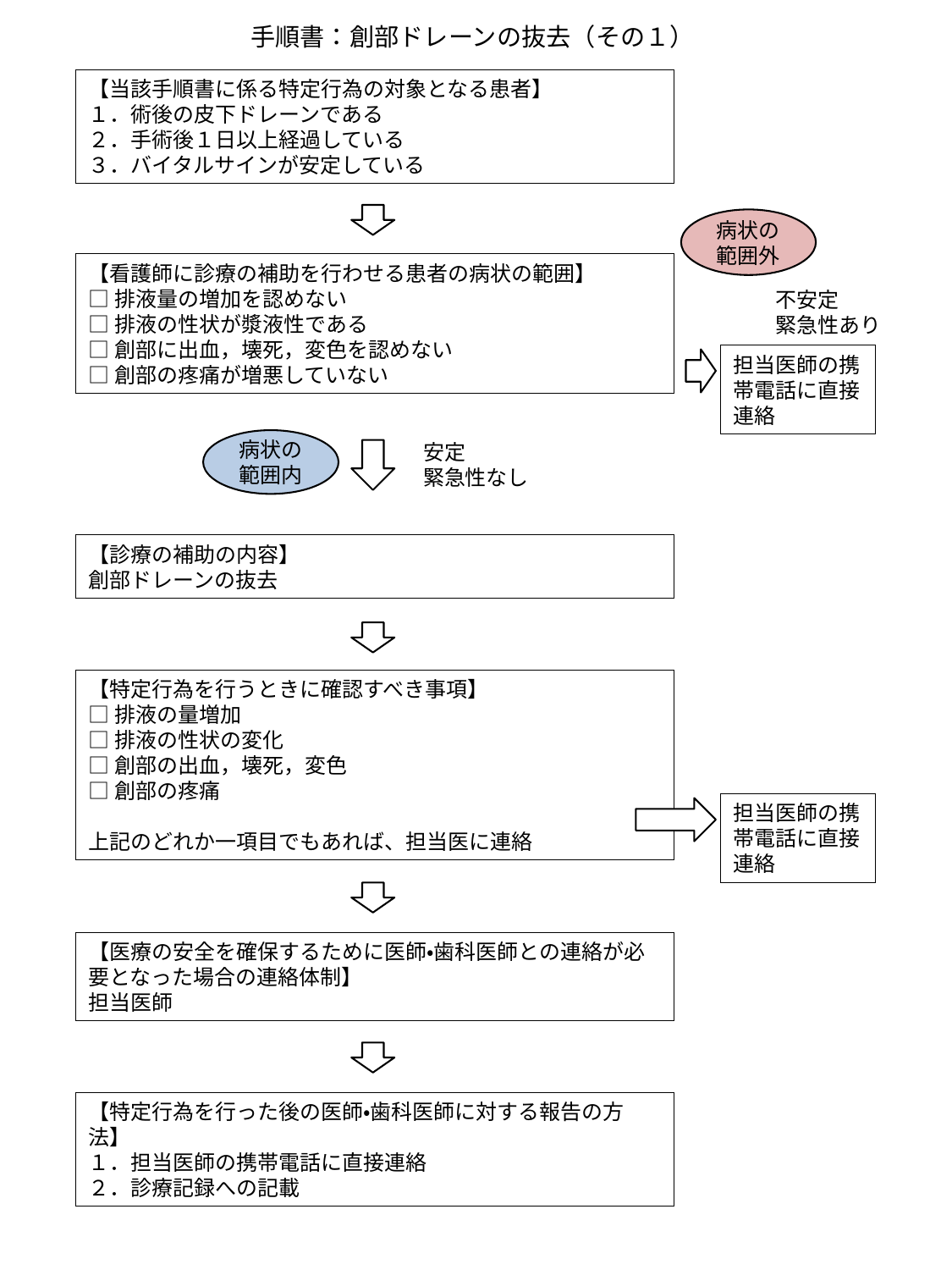

手順書：創部ドレーンの抜去（その１）
【当該手順書に係る特定行為の対象となる患者】
１．術後の皮下ドレーンである
２．手術後１日以上経過している
３．バイタルサインが安定している

病状の
範囲外
【看護師に診療の補助を行わせる患者の病状の範囲】
□排液量の増加を認めない
□排液の性状が漿液性である
□創部に出血，壊死，変色を認めない
□創部の疼痛が増悪していない
不安定
緊急性あり
担当医師の携帯電話に直接連絡

病状の
範囲内
安定
緊急性なし

【診療の補助の内容】
創部ドレーンの抜去

【特定行為を行うときに確認すべき事項】
□排液の量増加
□排液の性状の変化
□創部の出血，壊死，変色
□創部の疼痛

上記のどれか一項目でもあれば、担当医に連絡
担当医師の携帯電話に直接連絡

【医療の安全を確保するために医師・歯科医師との連絡が必要となった場合の連絡体制】
担当医師

【特定行為を行った後の医師・歯科医師に対する報告の方法】
１．担当医師の携帯電話に直接連絡
２．診療記録への記載